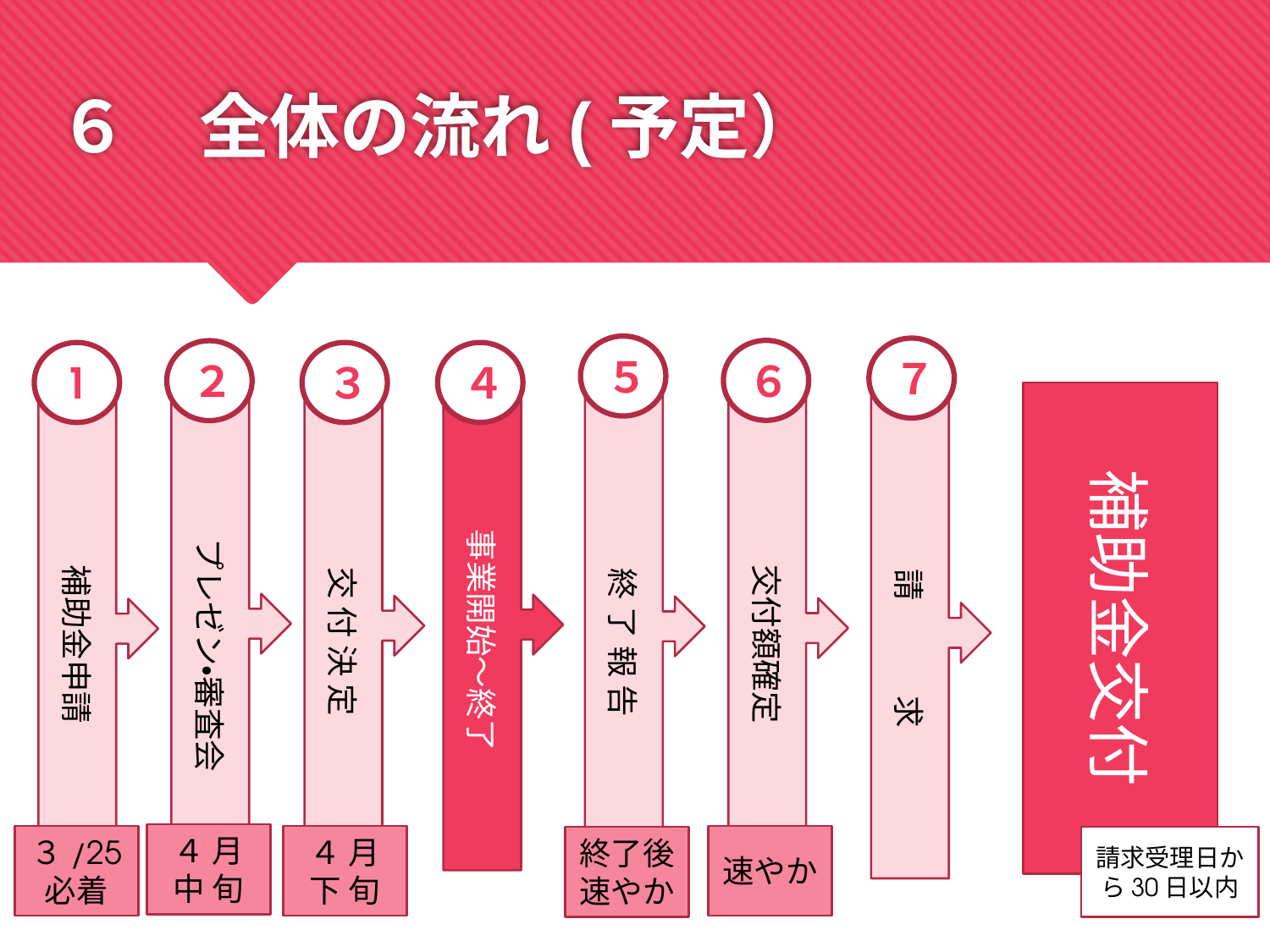

# ６　全体の流れ(予定）
５
７
６
２
1
３
４
　　プレゼン・審査会
　事業開始～終了
　交 付 決 定
　終 了 報 告
　交付額確定
補助金交付
　補助金申請
　請　　　求
４ 月
中 旬
速やか
３/25
必着
４ 月
下 旬
終了後
速やか
請求受理日から30日以内